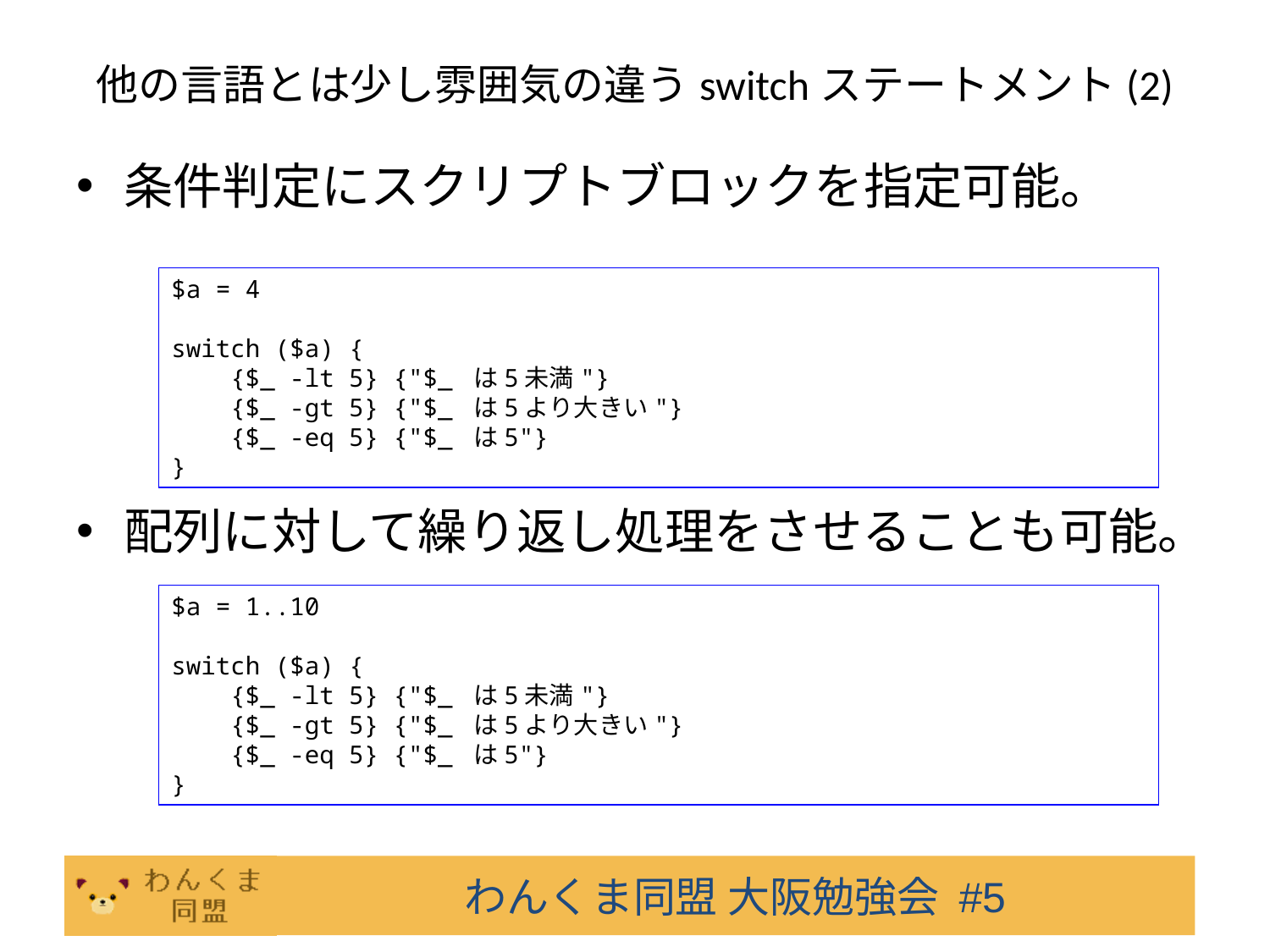

# 他の言語とは少し雰囲気の違うswitchステートメント(2)
条件判定にスクリプトブロックを指定可能。

配列に対して繰り返し処理をさせることも可能。
$a = 4

switch ($a) {
    {$_ -lt 5} {"$_ は5未満"}
    {$_ -gt 5} {"$_ は5より大きい"}
    {$_ -eq 5} {"$_ は5"}
}
$a = 1..10

switch ($a) {
    {$_ -lt 5} {"$_ は5未満"}
    {$_ -gt 5} {"$_ は5より大きい"}
    {$_ -eq 5} {"$_ は5"}
}